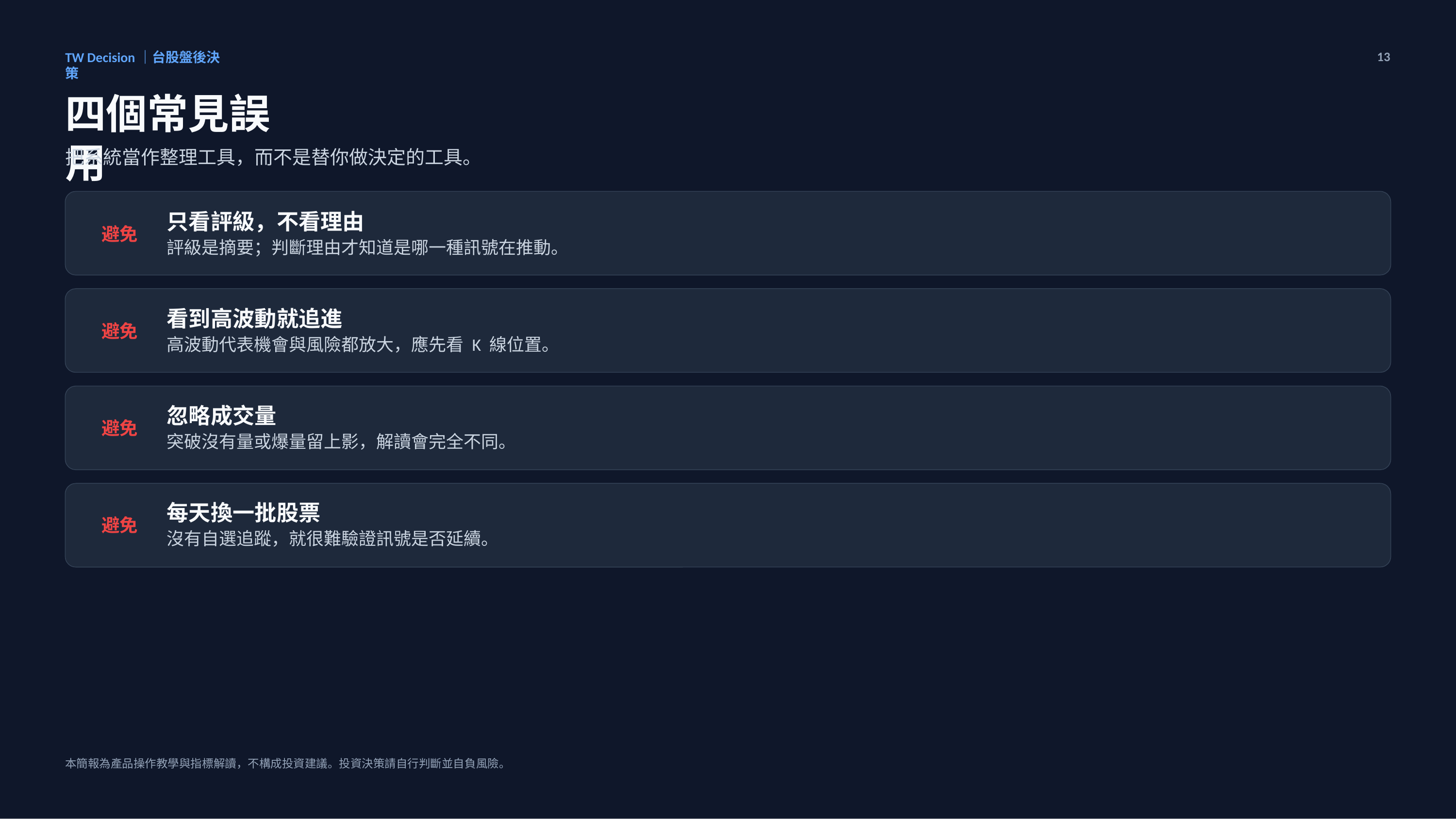

TW Decision｜台股盤後決策
13
四個常見誤用
把系統當作整理工具，而不是替你做決定的工具。

只看評級，不看理由
避免
評級是摘要；判斷理由才知道是哪一種訊號在推動。

看到高波動就追進
避免
高波動代表機會與風險都放大，應先看 K 線位置。

忽略成交量
避免
突破沒有量或爆量留上影，解讀會完全不同。

每天換一批股票
避免
沒有自選追蹤，就很難驗證訊號是否延續。
本簡報為產品操作教學與指標解讀，不構成投資建議。投資決策請自行判斷並自負風險。